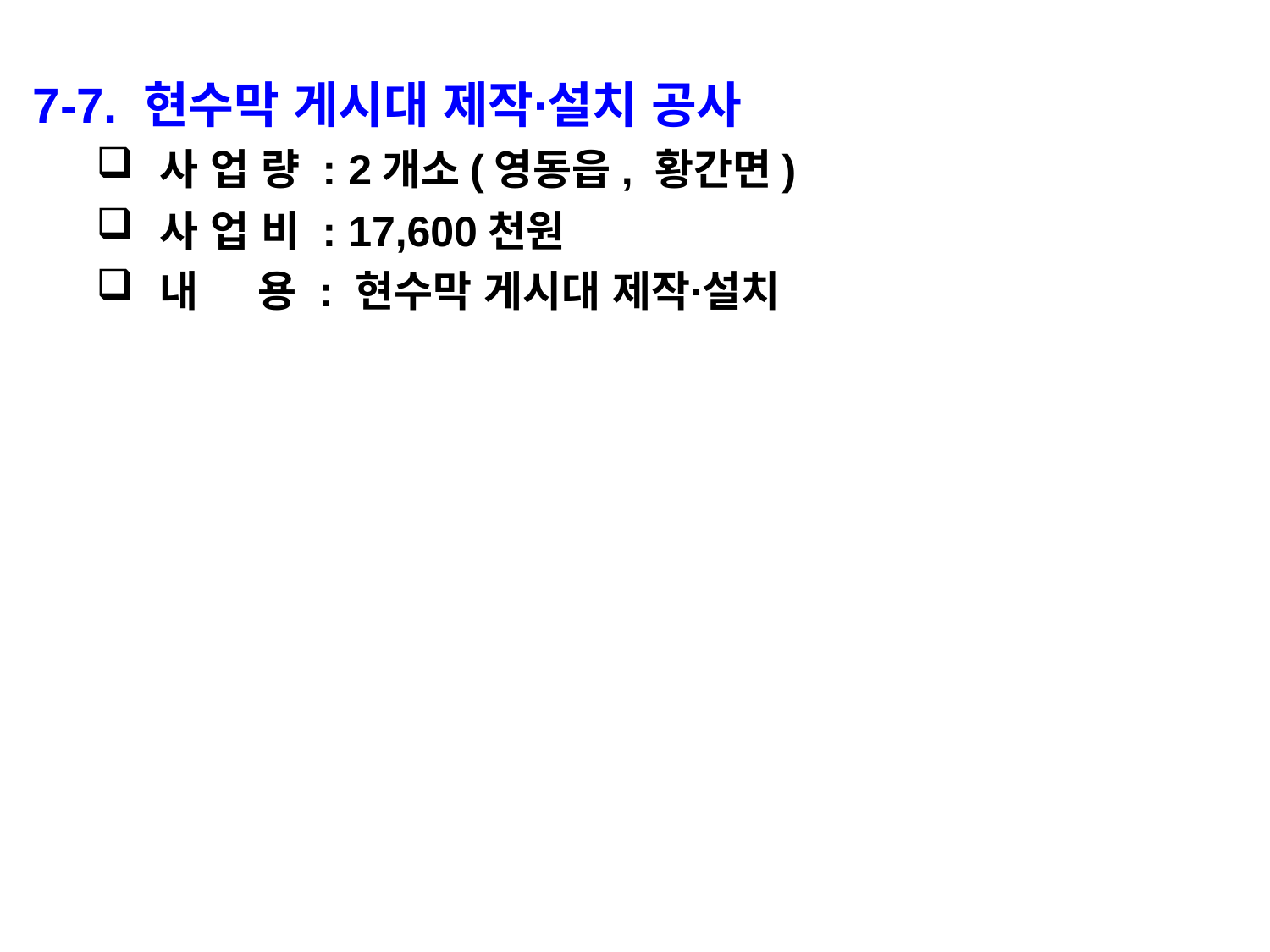

7-7. 현수막 게시대 제작∙설치 공사
사 업 량 : 2개소(영동읍, 황간면)
사 업 비 : 17,600천원
내     용 : 현수막 게시대 제작∙설치